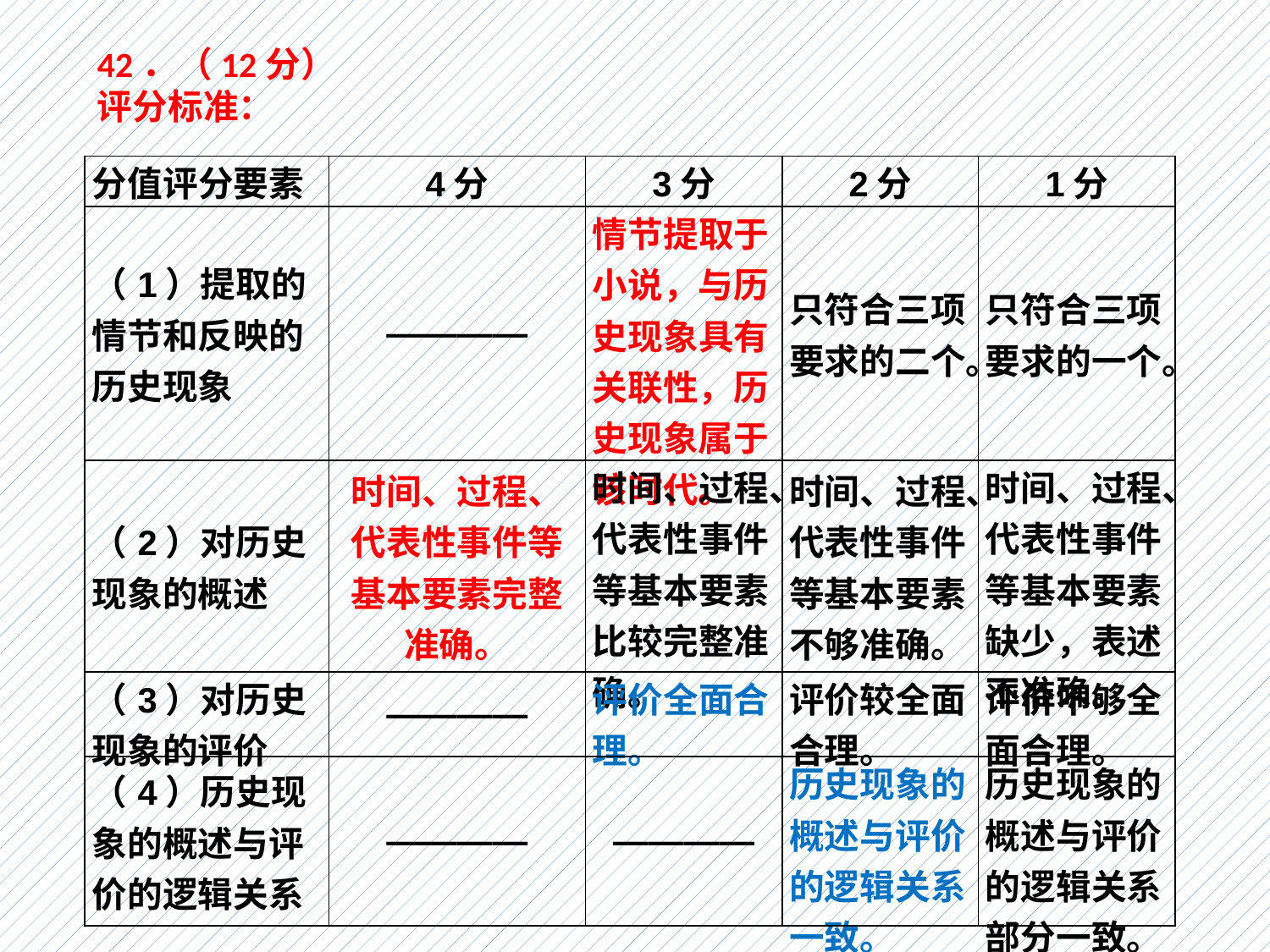

42．（12分）
评分标准：
| 分值评分要素 | 4分 | 3分 | 2分 | 1分 |
| --- | --- | --- | --- | --- |
| （1）提取的情节和反映的历史现象 | ———— | 情节提取于小说，与历史现象具有关联性，历史现象属于该时代。 | 只符合三项要求的二个。 | 只符合三项要求的一个。 |
| （2）对历史现象的概述 | 时间、过程、代表性事件等基本要素完整准确。 | 时间、过程、代表性事件等基本要素比较完整准确。 | 时间、过程、代表性事件等基本要素不够准确。 | 时间、过程、代表性事件等基本要素缺少，表述不准确。 |
| （3）对历史现象的评价 | ———— | 评价全面合理。 | 评价较全面合理。 | 评价不够全面合理。 |
| （4）历史现象的概述与评价的逻辑关系 | ———— | ———— | 历史现象的概述与评价的逻辑关系一致。 | 历史现象的概述与评价的逻辑关系部分一致。 |